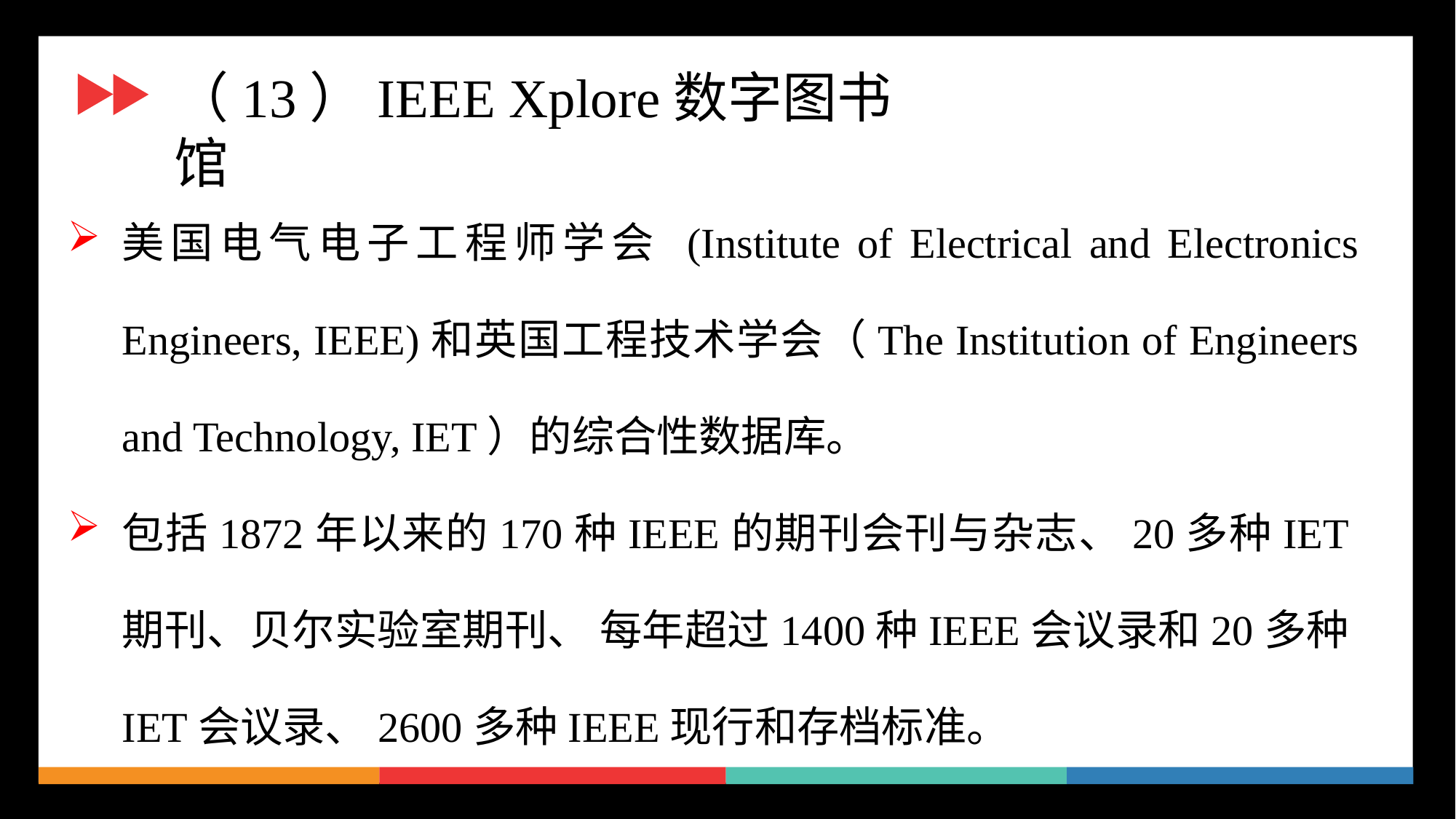

（13）IEEE Xplore数字图书馆

美国电气电子工程师学会 (Institute of Electrical and Electronics Engineers, IEEE)和英国工程技术学会（The Institution of Engineers and Technology, IET）的综合性数据库。
包括1872年以来的170种IEEE的期刊会刊与杂志、20多种IET期刊、贝尔实验室期刊、 每年超过1400种IEEE会议录和20多种IET会议录、2600多种IEEE现行和存档标准。